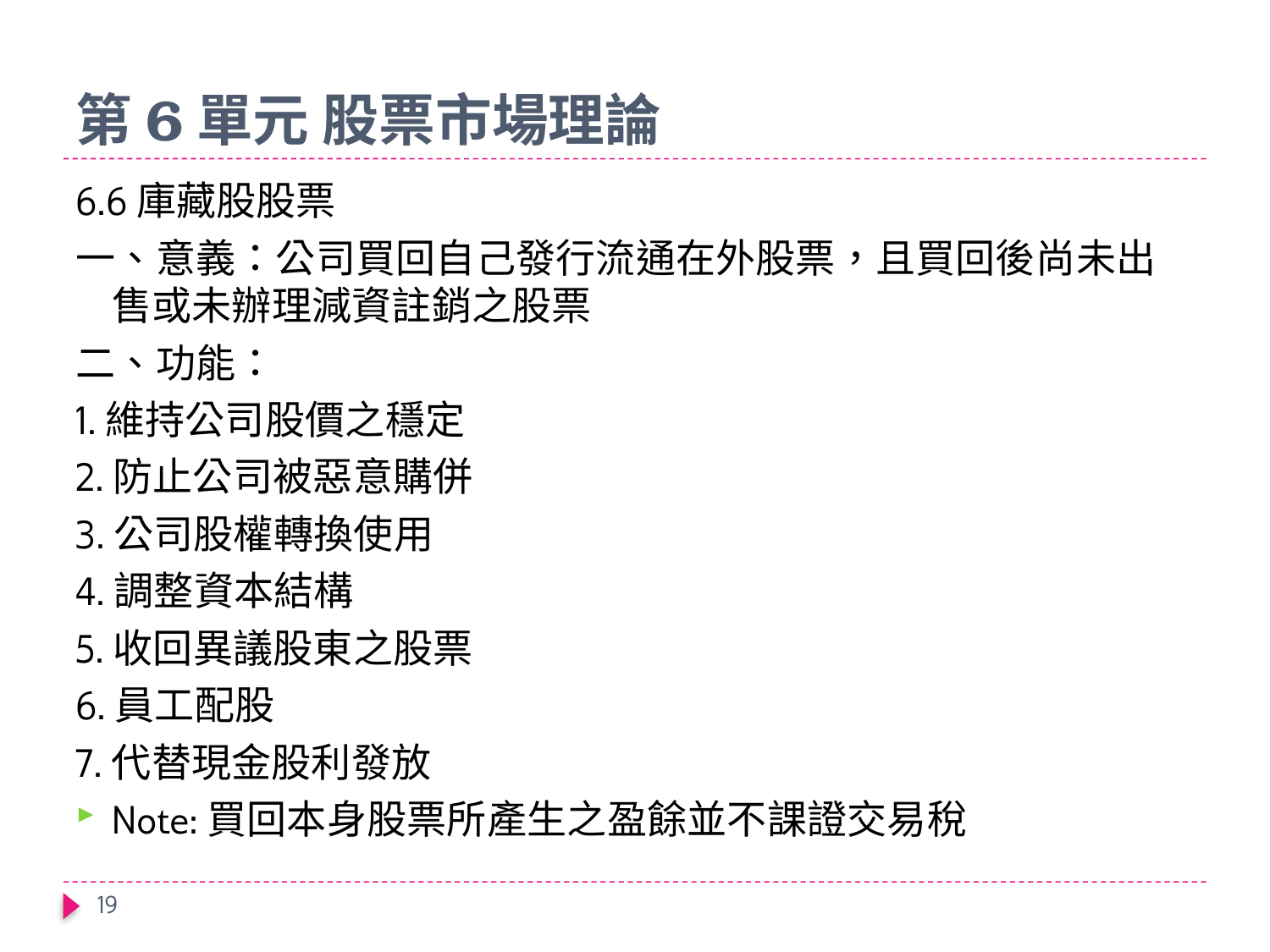

# 第6單元 股票市場理論
6.6庫藏股股票
一、意義：公司買回自己發行流通在外股票，且買回後尚未出售或未辦理減資註銷之股票
二、功能：
1.維持公司股價之穩定
2.防止公司被惡意購併
3.公司股權轉換使用
4.調整資本結構
5.收回異議股東之股票
6.員工配股
7.代替現金股利發放
Note:買回本身股票所產生之盈餘並不課證交易稅

19